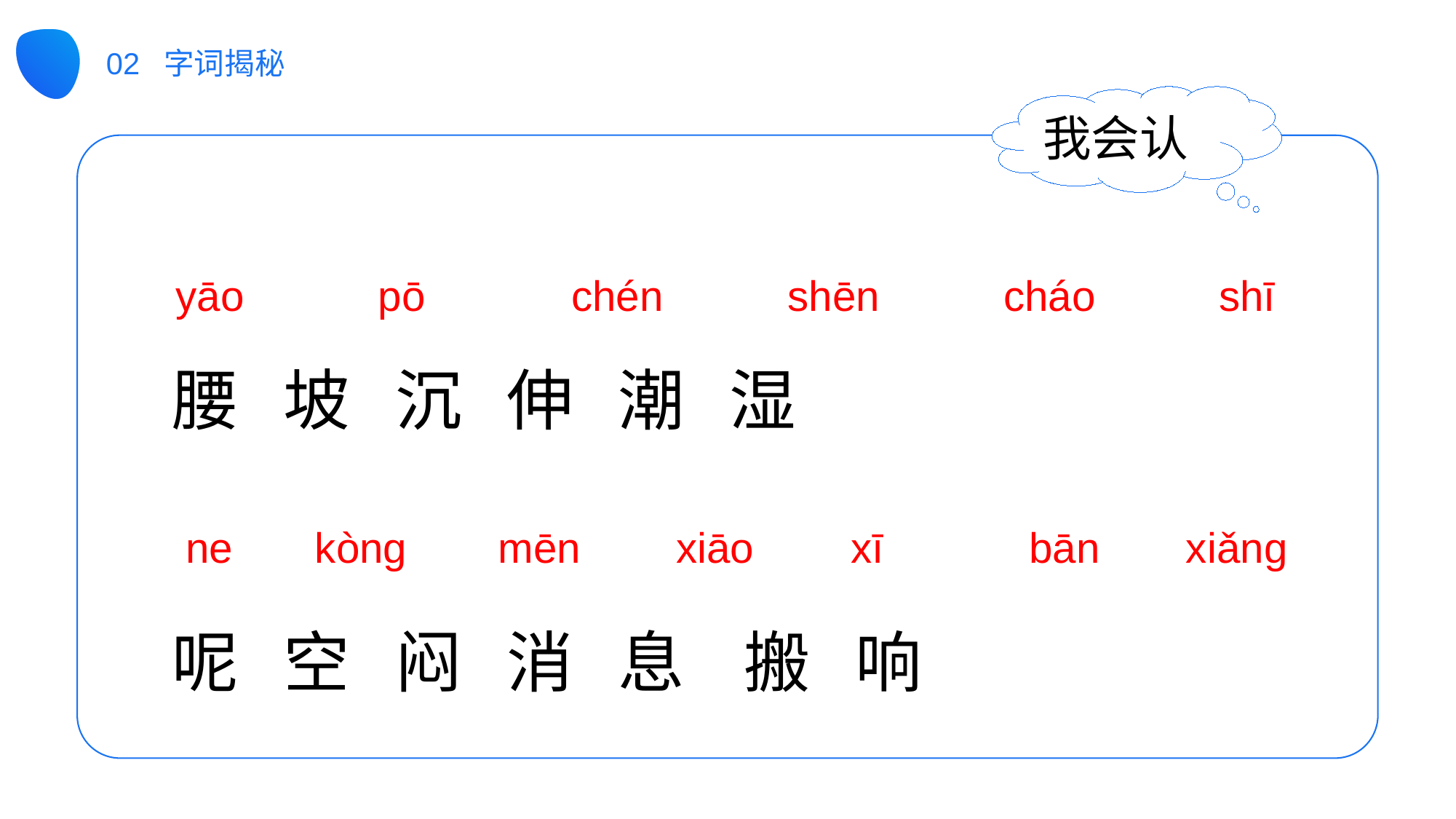

02  字词揭秘
我会认

yāo
 pō
  chén
 shēn
 cháo
shī
腰   坡   沉   伸   潮   湿

呢   空   闷   消   息    搬   响
ne
kòng
mēn
xiāo
 bān
 xiǎng
 xī